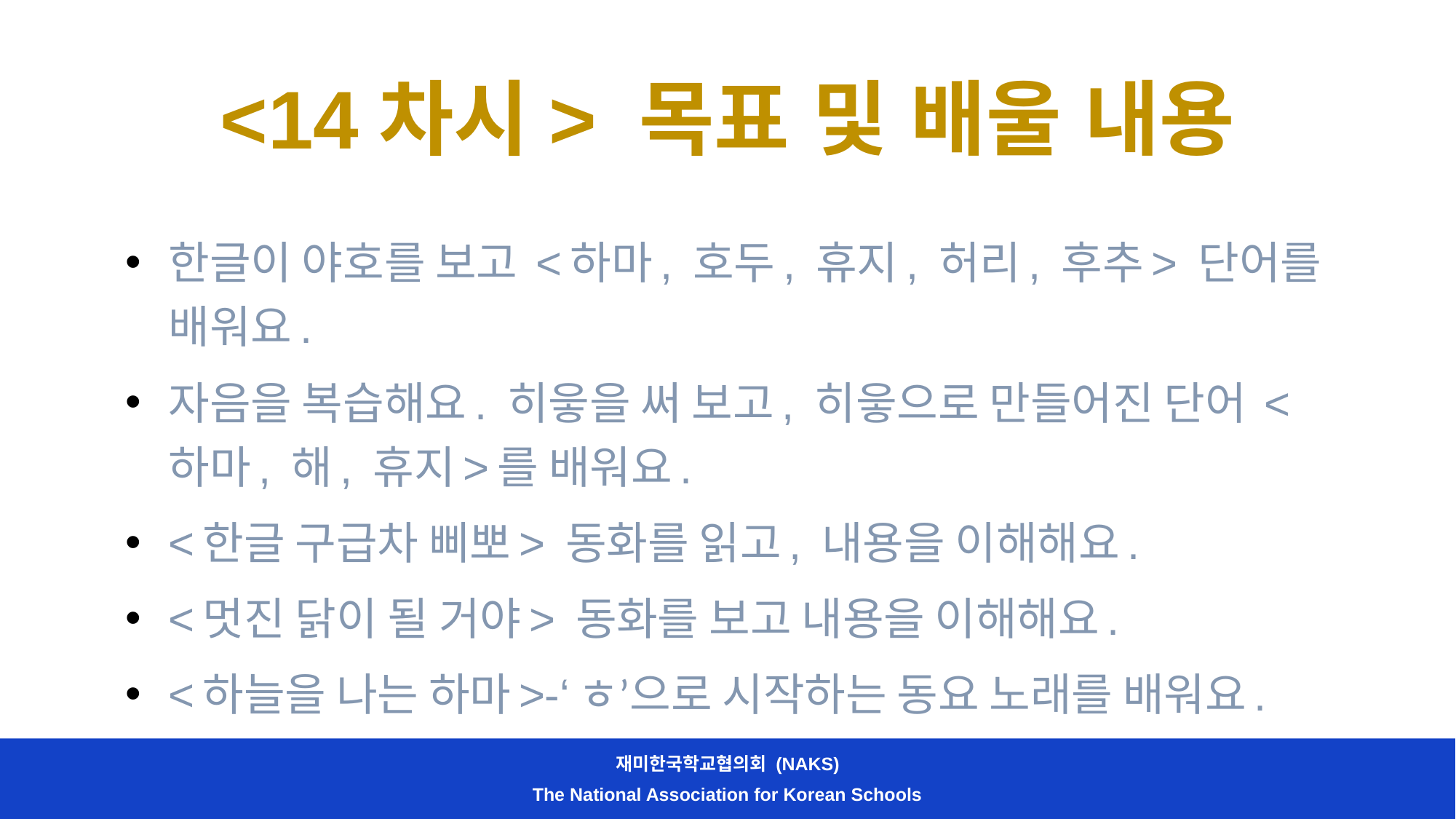

# <14차시> 목표 및 배울 내용
한글이 야호를 보고 <하마, 호두, 휴지, 허리, 후추> 단어를 배워요.
자음을 복습해요. 히읗을 써 보고, 히읗으로 만들어진 단어 <하마, 해, 휴지>를 배워요.
<한글 구급차 삐뽀> 동화를 읽고, 내용을 이해해요.
<멋진 닭이 될 거야> 동화를 보고 내용을 이해해요.
<하늘을 나는 하마>-‘ㅎ’으로 시작하는 동요 노래를 배워요.
재미한국학교협의회 (NAKS)
The National Association for Korean Schools